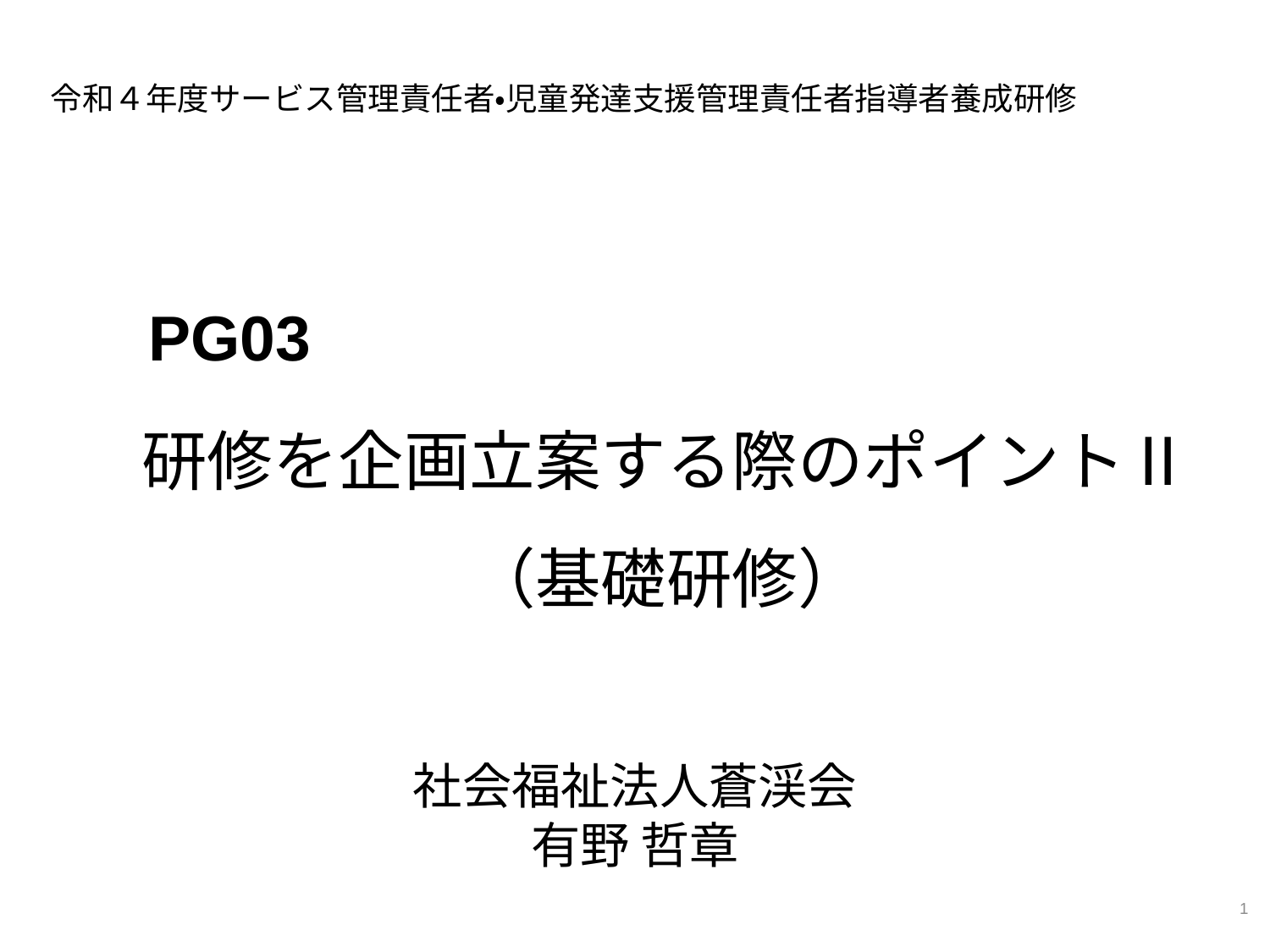

令和４年度サービス管理責任者・児童発達支援管理責任者指導者養成研修
PG03
# 研修を企画立案する際のポイントⅡ （基礎研修）
社会福祉法人蒼渓会
有野 哲章
1